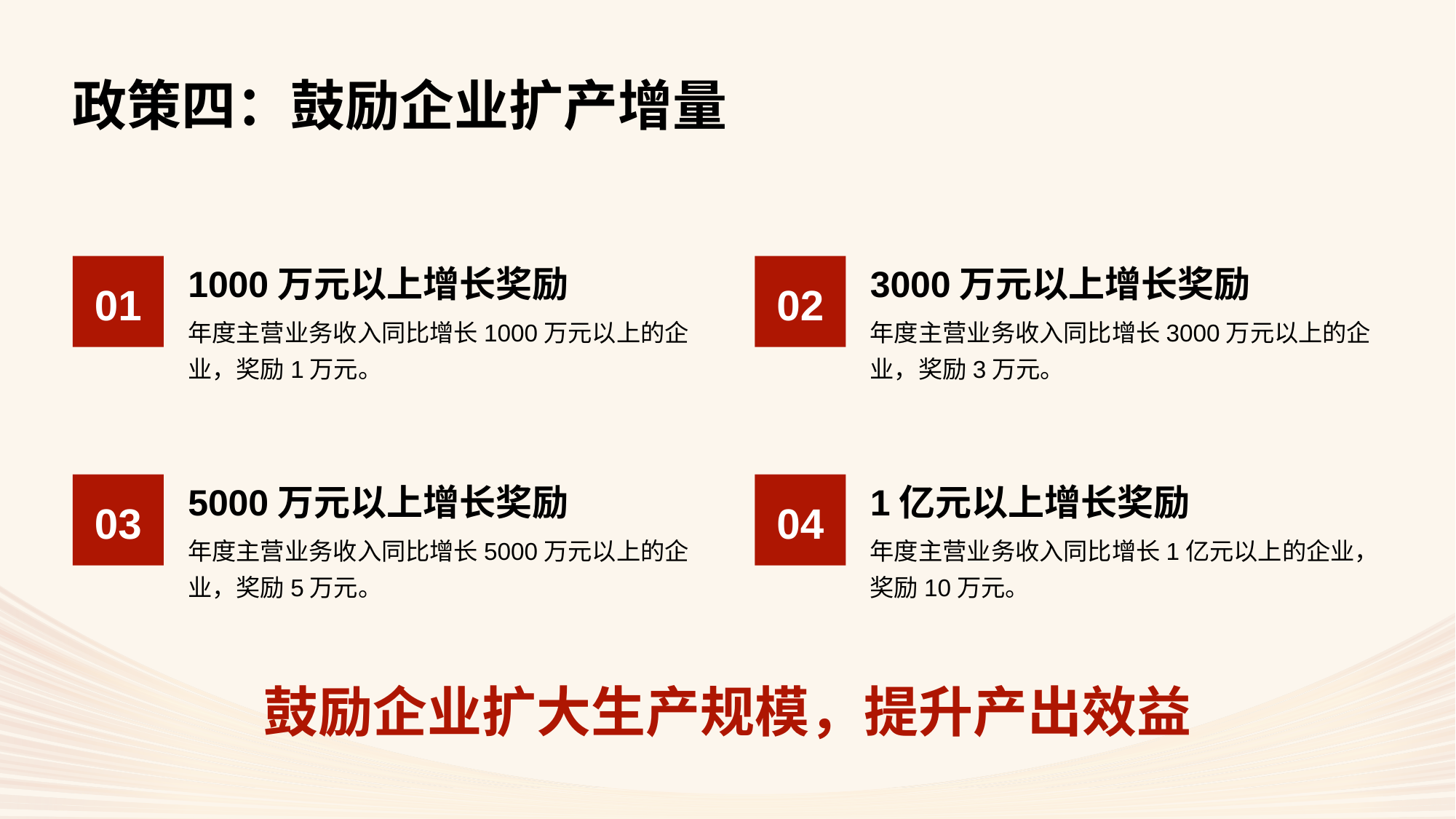

政策四：鼓励企业扩产增量

1000万元以上增长奖励

3000万元以上增长奖励
01
02
年度主营业务收入同比增长1000万元以上的企业，奖励1万元。
年度主营业务收入同比增长3000万元以上的企业，奖励3万元。

5000万元以上增长奖励

1亿元以上增长奖励
03
04
年度主营业务收入同比增长5000万元以上的企业，奖励5万元。
年度主营业务收入同比增长1亿元以上的企业，奖励10万元。
鼓励企业扩大生产规模，提升产出效益